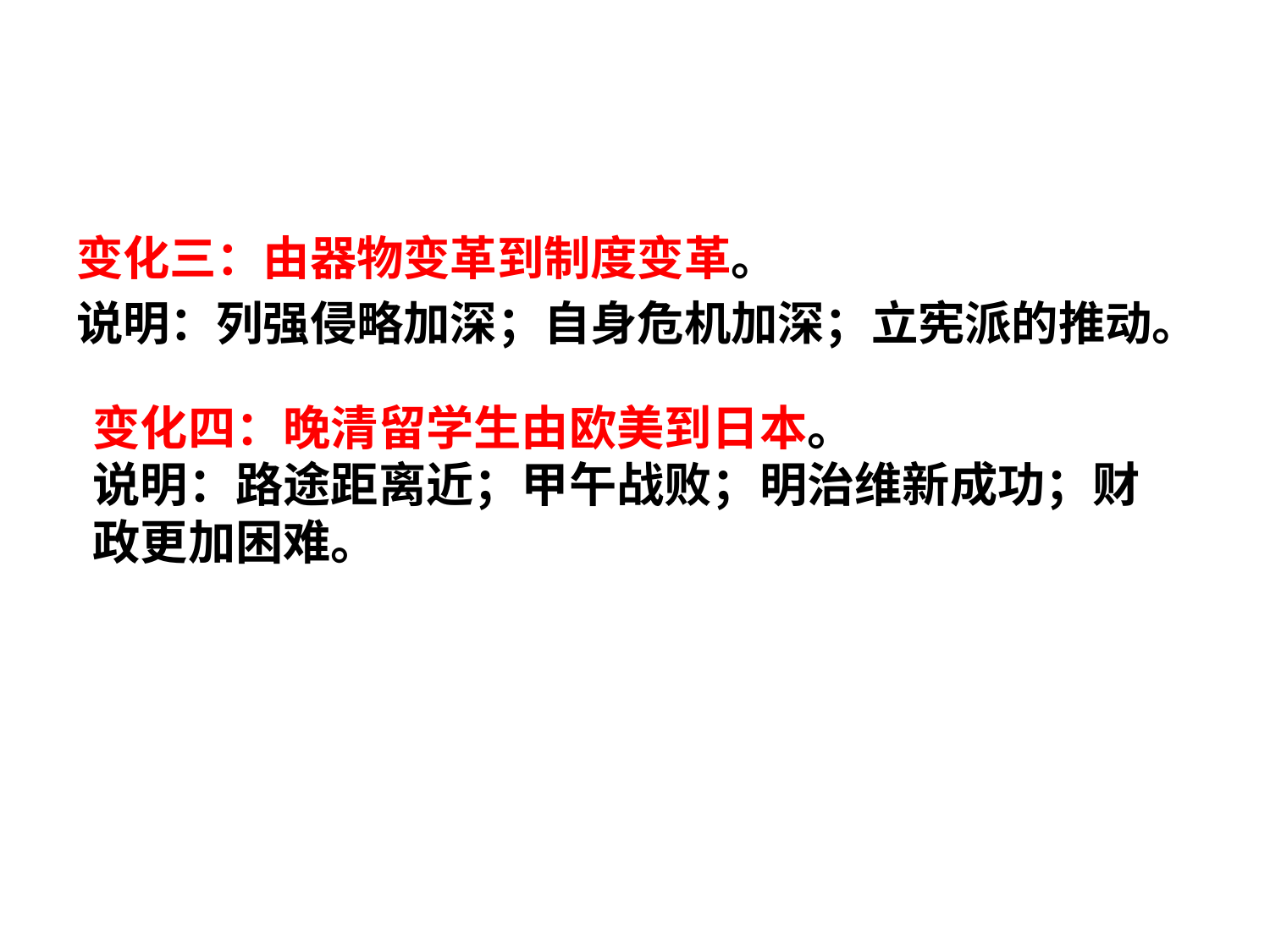

#
变化三：由器物变革到制度变革。
说明：列强侵略加深；自身危机加深；立宪派的推动。

变化四：晚清留学生由欧美到日本。
说明：路途距离近；甲午战败；明治维新成功；财政更加困难。